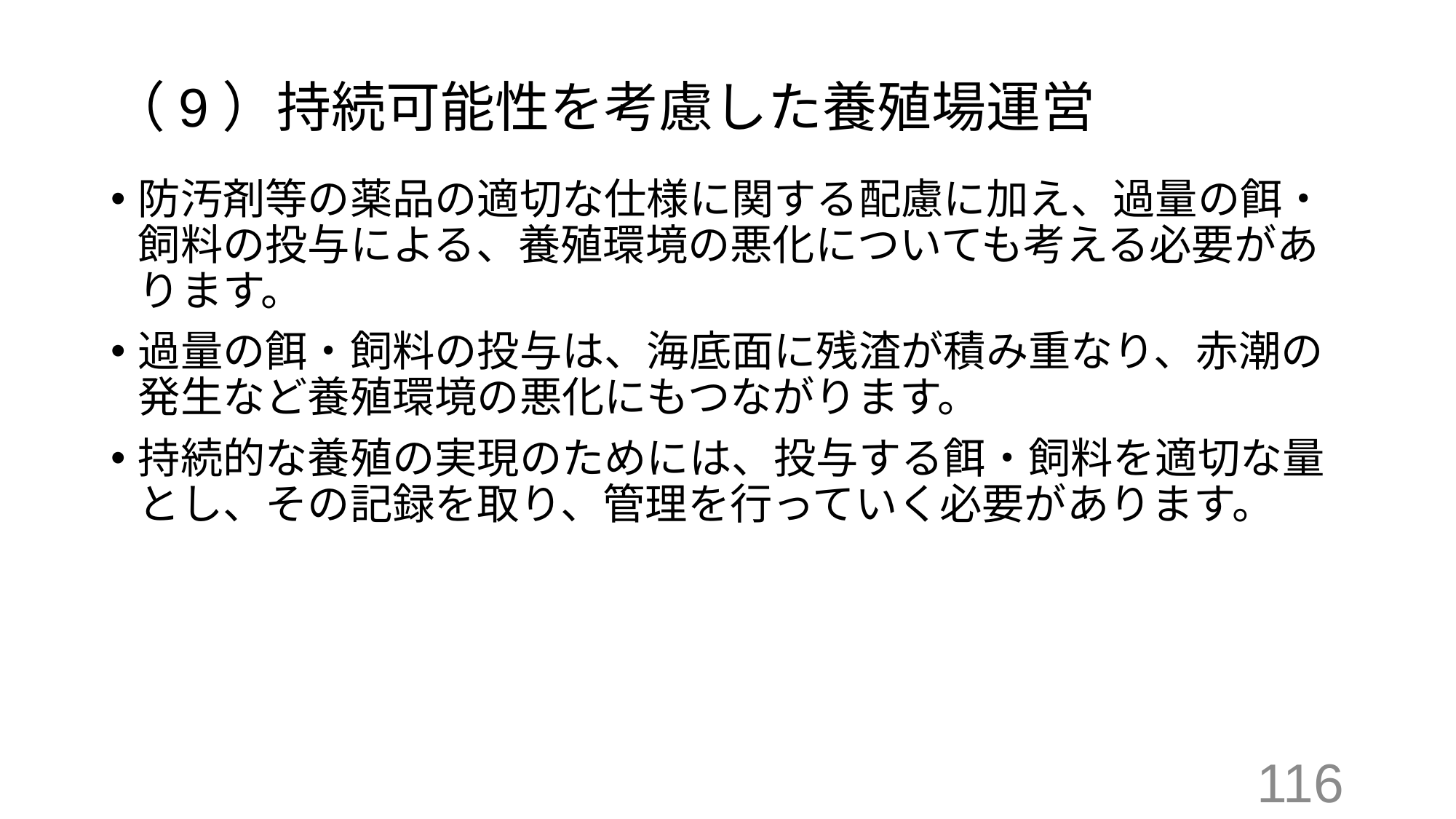

# （9）持続可能性を考慮した養殖場運営
防汚剤等の薬品の適切な仕様に関する配慮に加え、過量の餌・飼料の投与による、養殖環境の悪化についても考える必要があります。
過量の餌・飼料の投与は、海底面に残渣が積み重なり、赤潮の発生など養殖環境の悪化にもつながります。
持続的な養殖の実現のためには、投与する餌・飼料を適切な量とし、その記録を取り、管理を行っていく必要があります。
116